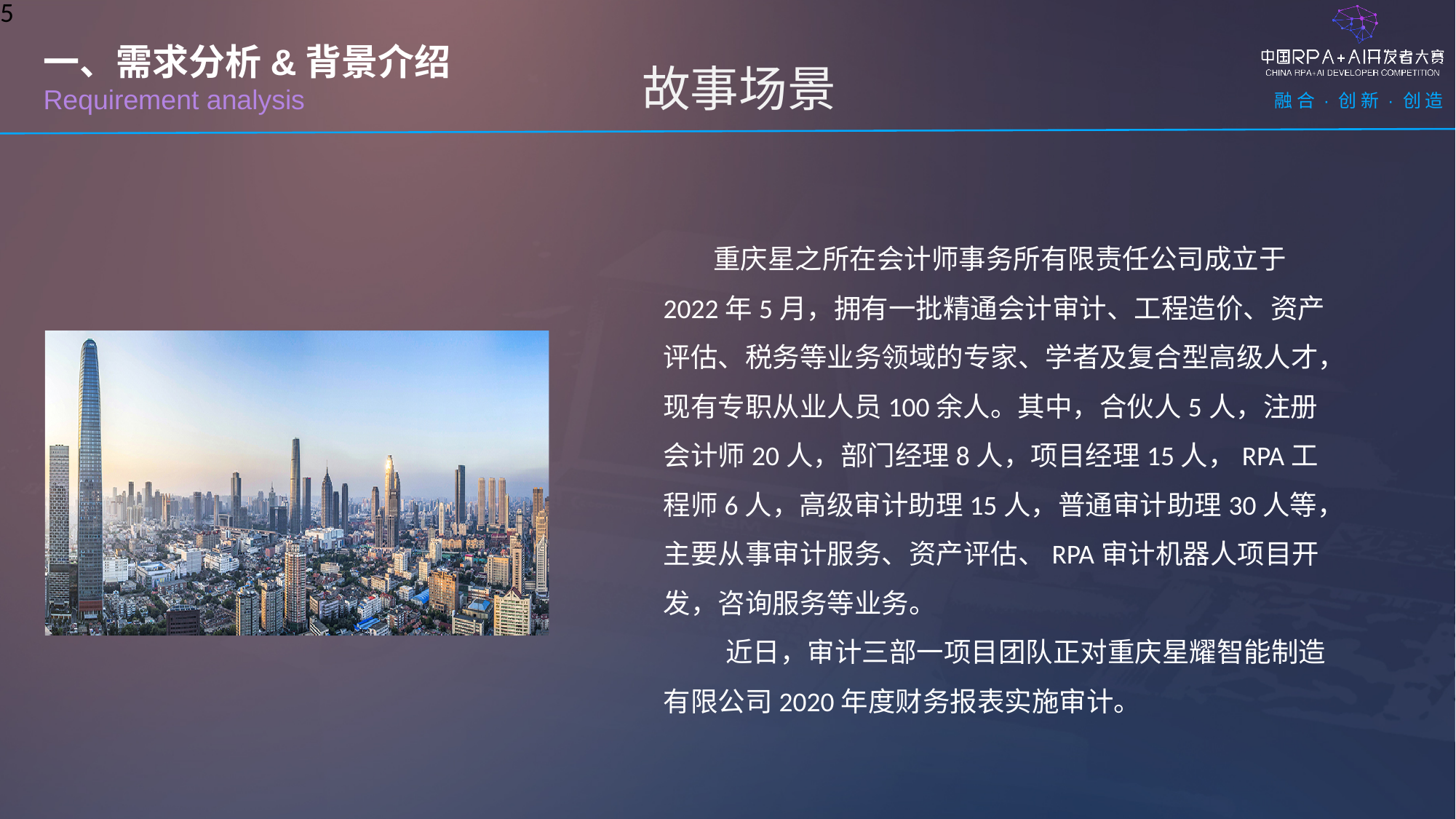

5
一、需求分析&背景介绍
Requirement analysis
故事场景
       重庆星之所在会计师事务所有限责任公司成立于2022年5月，拥有一批精通会计审计、工程造价、资产评估、税务等业务领域的专家、学者及复合型高级人才，现有专职从业人员100余人。其中，合伙人5人，注册会计师20人，部门经理8人，项目经理15人，RPA工程师6人，高级审计助理15人，普通审计助理30人等，主要从事审计服务、资产评估、RPA审计机器人项目开发，咨询服务等业务。
         近日，审计三部一项目团队正对重庆星耀智能制造有限公司2020年度财务报表实施审计。